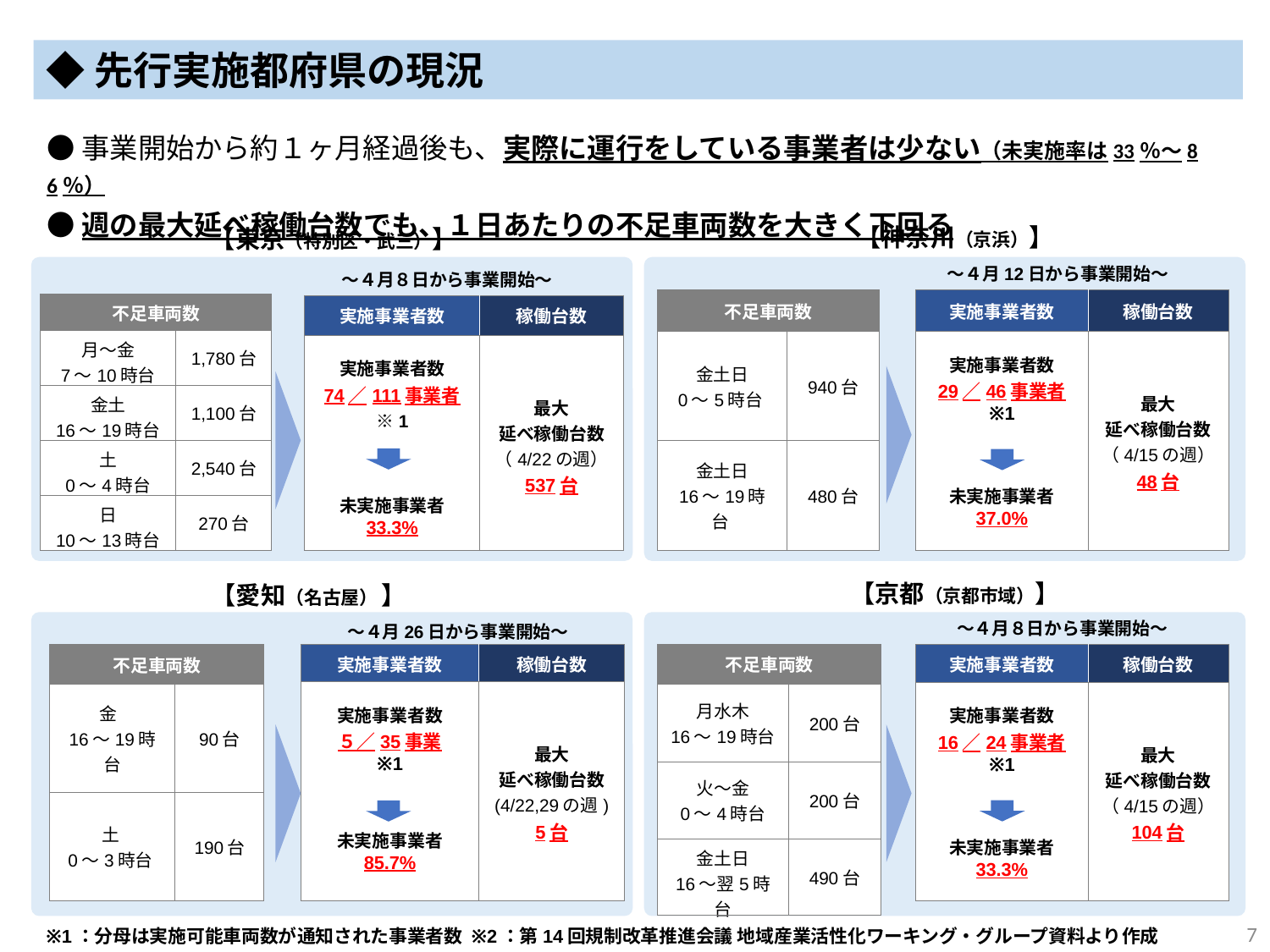

◆先行実施都府県の現況
●事業開始から約１ヶ月経過後も、実際に運行をしている事業者は少ない（未実施率は33％～86％）
●週の最大延べ稼働台数でも、１日あたりの不足車両数を大きく下回る
【神奈川（京浜）】
【東京（特別区・武三）】
～４月12日から事業開始～

～４月８日から事業開始～
| 不足車両数 |  |
| --- | --- |
| 金土日 0～5時台 | 940台 |
| 金土日 16～19時台 | 480台 |
| 実施事業者数 | 稼働台数 |
| --- | --- |
| 実施事業者数 29／46事業者 ※1 未実施事業者 37.0% | 最大 延べ稼働台数 （4/15の週） 48台 |
| 不足車両数 |  |
| --- | --- |
| 月～金 7～10時台 | 1,780台 |
| 金土 16～19時台 | 1,100台 |
| 土 0～4時台 | 2,540台 |
| 日 10～13時台 | 270台 |
| 実施事業者数 | 稼働台数 |
| --- | --- |
| 実施事業者数 74／111事業者※1 未実施事業者 33.3% | 最大 延べ稼働台数 （4/22の週） 537台 |

【京都（京都市域）】
【愛知（名古屋） 】
～４月８日から事業開始～

～４月26日から事業開始～
| 不足車両数 |  |
| --- | --- |
| 月水木 16～19時台 | 200台 |
| 火～金 0～4時台 | 200台 |
| 金土日 16～翌5時台 | 490台 |
| 実施事業者数 | 稼働台数 |
| --- | --- |
| 実施事業者数 16／24事業者 ※1 未実施事業者 33.3% | 最大 延べ稼働台数 （4/15の週） 104台 |
| 不足車両数 |  |
| --- | --- |
| 金 16～19時台 | 90台 |
| 土 0～3時台 | 190台 |
| 実施事業者数 | 稼働台数 |
| --- | --- |
| 実施事業者数 ５／35事業 ※1 未実施事業者 85.7% | 最大 延べ稼働台数 (4/22,29の週) 5台 |

7
※1：分母は実施可能車両数が通知された事業者数
※2：第14回規制改革推進会議 地域産業活性化ワーキング・グループ資料より作成